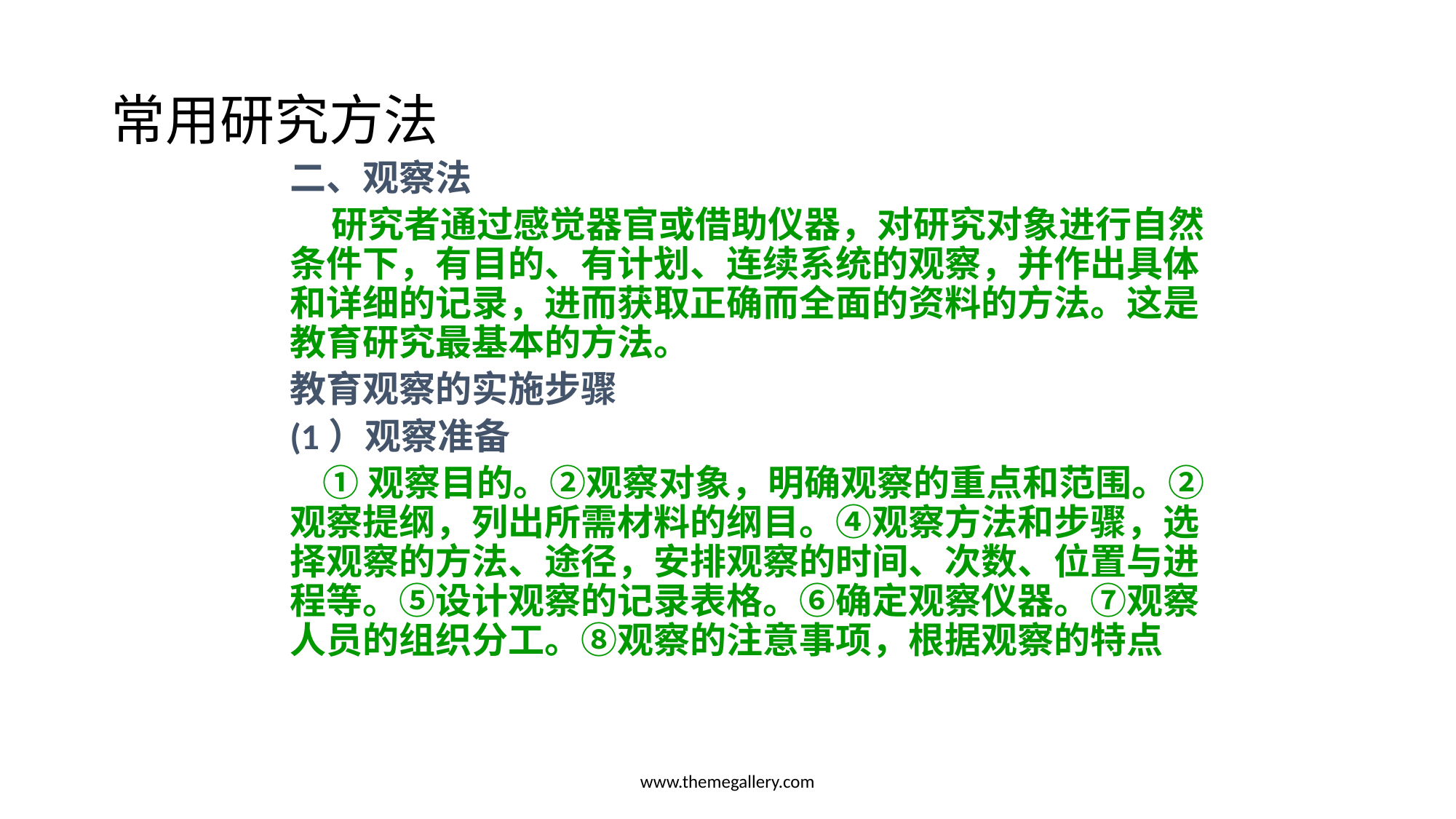

# 常用研究方法

二、观察法
    研究者通过感觉器官或借助仪器，对研究对象进行自然条件下，有目的、有计划、连续系统的观察，并作出具体和详细的记录，进而获取正确而全面的资料的方法。这是教育研究最基本的方法。
教育观察的实施步骤
(1）观察准备
    ①观察目的。②观察对象，明确观察的重点和范围。②观察提纲，列出所需材料的纲目。④观察方法和步骤，选择观察的方法、途径，安排观察的时间、次数、位置与进程等。⑤设计观察的记录表格。⑥确定观察仪器。⑦观察人员的组织分工。⑧观察的注意事项，根据观察的特点
www.themegallery.com